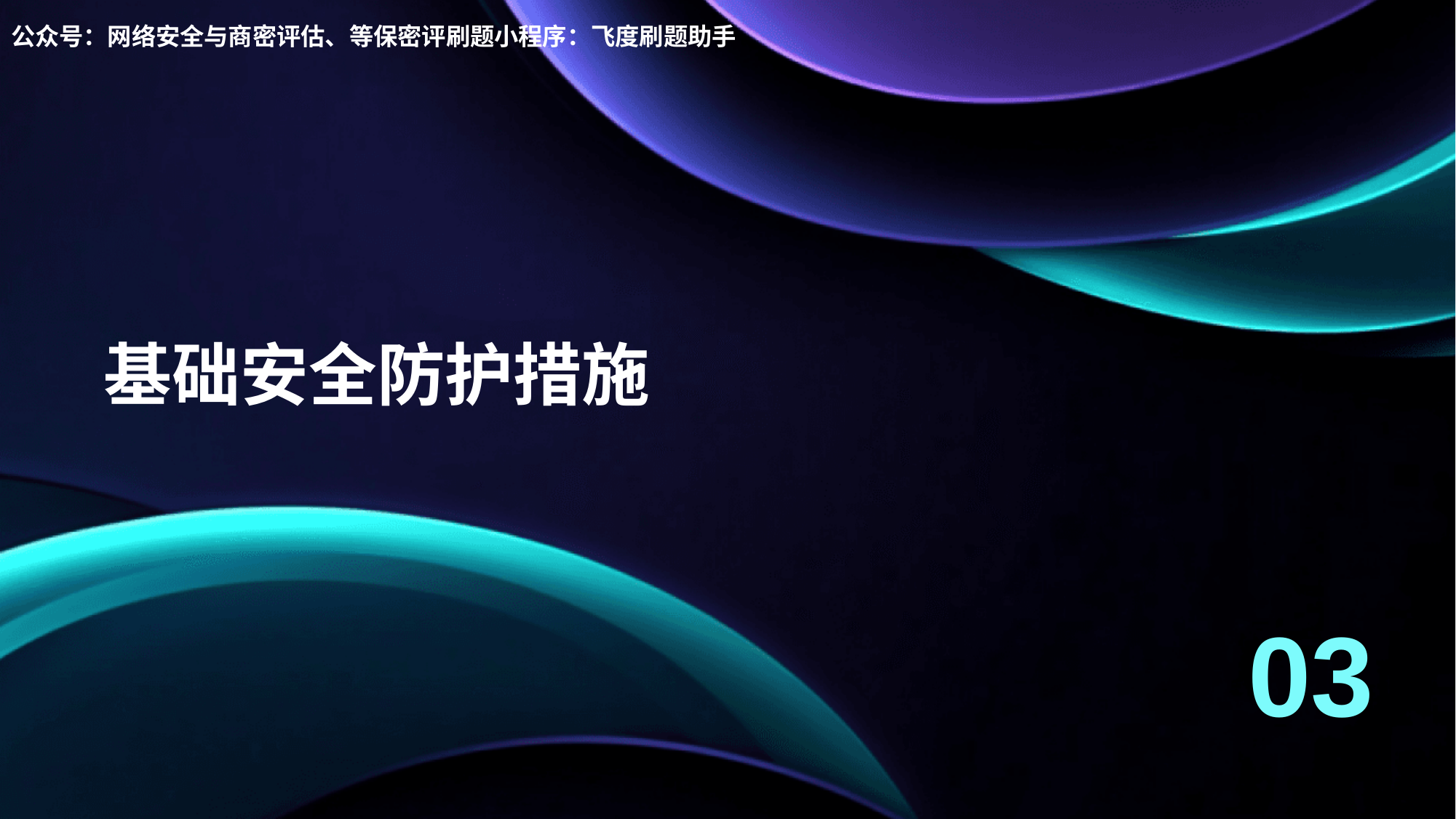

公众号：网络安全与商密评估、等保密评刷题小程序：飞度刷题助手
基础安全防护措施
03